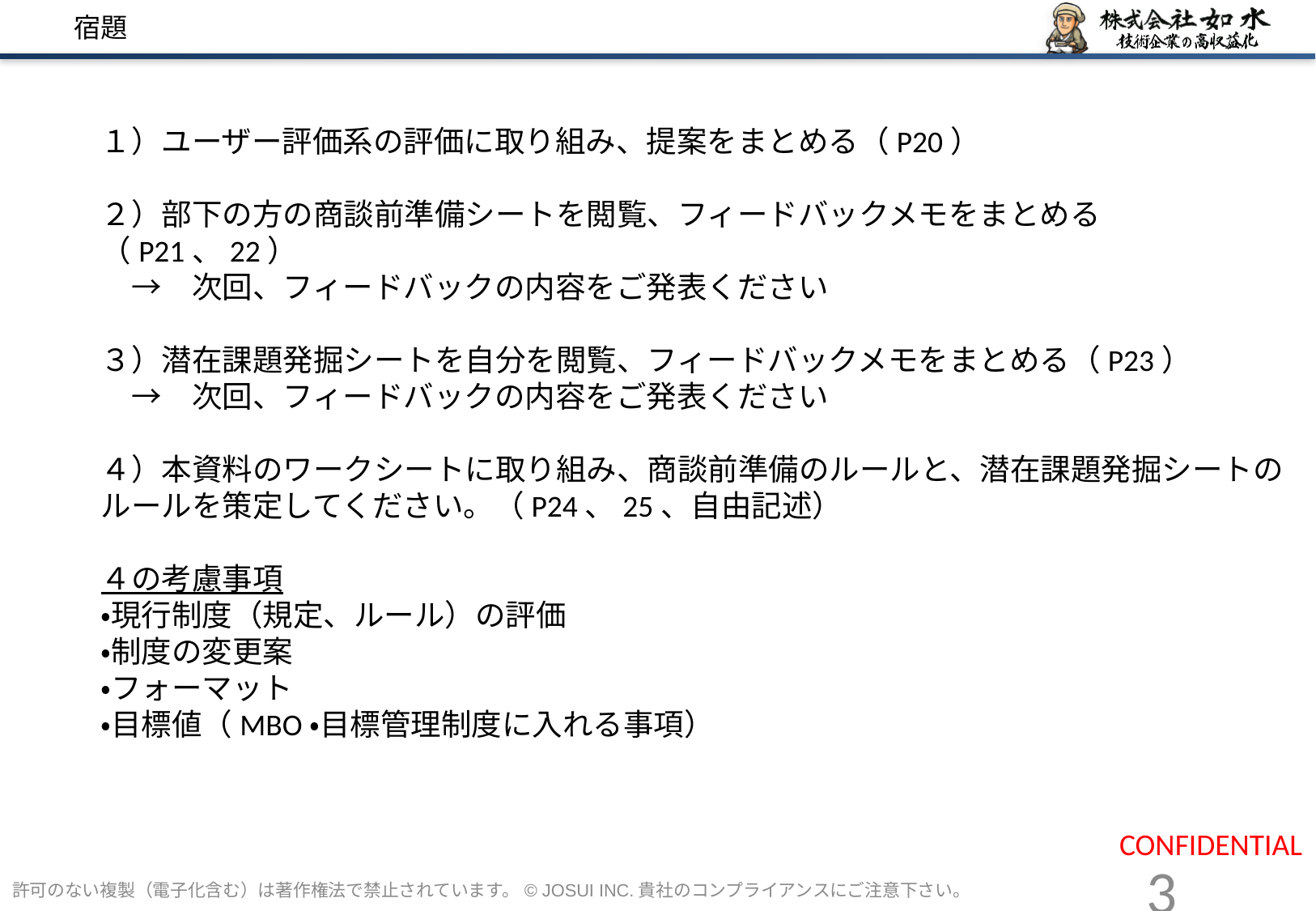

# 宿題
１）ユーザー評価系の評価に取り組み、提案をまとめる（P20）

２）部下の方の商談前準備シートを閲覧、フィードバックメモをまとめる（P21、22）
　→　次回、フィードバックの内容をご発表ください

３）潜在課題発掘シートを自分を閲覧、フィードバックメモをまとめる（P23）
　→　次回、フィードバックの内容をご発表ください

４）本資料のワークシートに取り組み、商談前準備のルールと、潜在課題発掘シートのルールを策定してください。（P24、25、自由記述）

４の考慮事項
・現行制度（規定、ルール）の評価
・制度の変更案
・フォーマット
・目標値（MBO・目標管理制度に入れる事項）
許可のない複製（電子化含む）は著作権法で禁止されています。© JOSUI INC.貴社のコンプライアンスにご注意下さい。
3